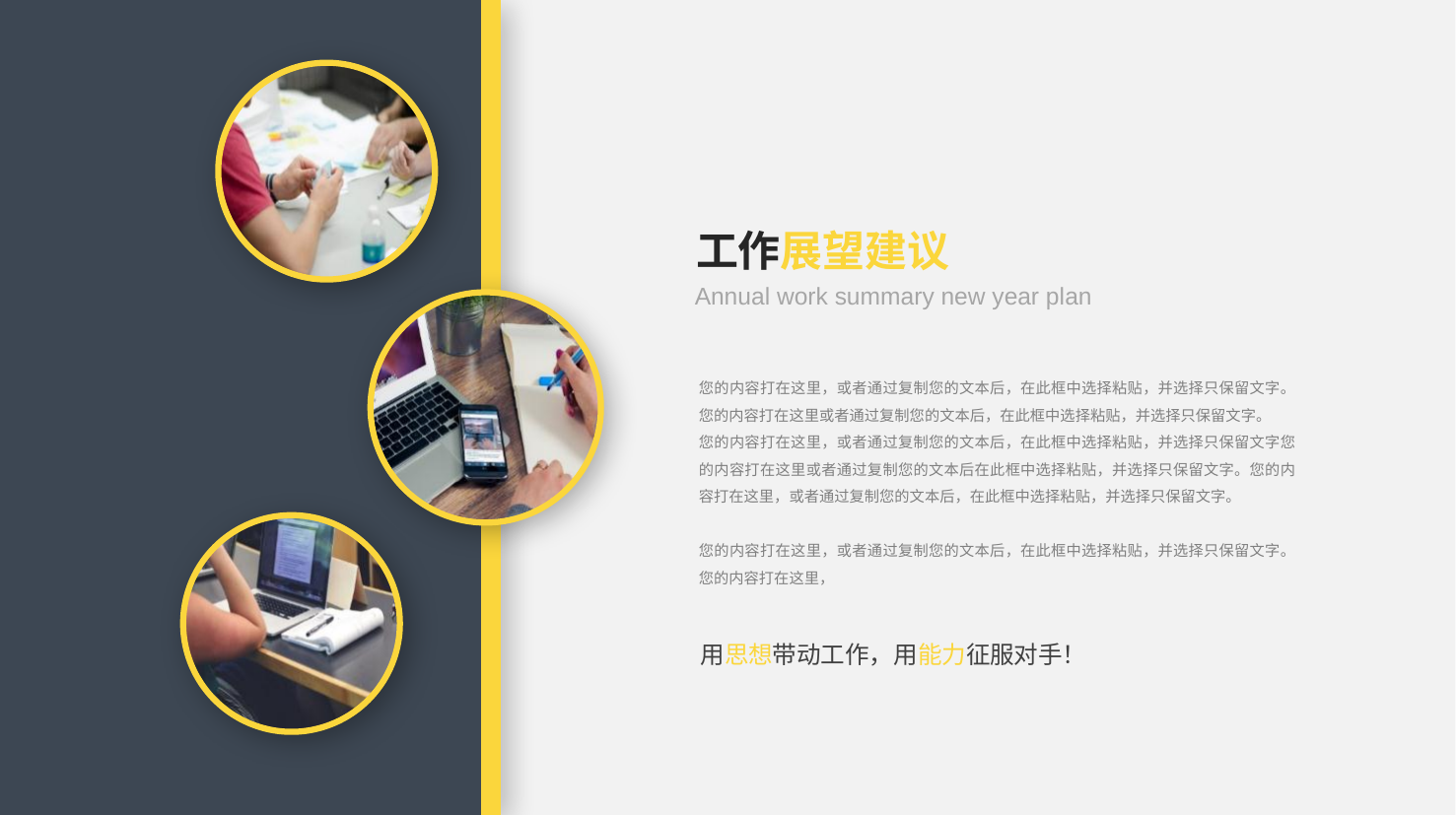

工作展望建议
Annual work summary new year plan
202X

您的内容打在这里，或者通过复制您的文本后，在此框中选择粘贴，并选择只保留文字。您的内容打在这里或者通过复制您的文本后，在此框中选择粘贴，并选择只保留文字。
您的内容打在这里，或者通过复制您的文本后，在此框中选择粘贴，并选择只保留文字您的内容打在这里或者通过复制您的文本后在此框中选择粘贴，并选择只保留文字。您的内容打在这里，或者通过复制您的文本后，在此框中选择粘贴，并选择只保留文字。

您的内容打在这里，或者通过复制您的文本后，在此框中选择粘贴，并选择只保留文字。您的内容打在这里，

用思想带动工作，用能力征服对手！